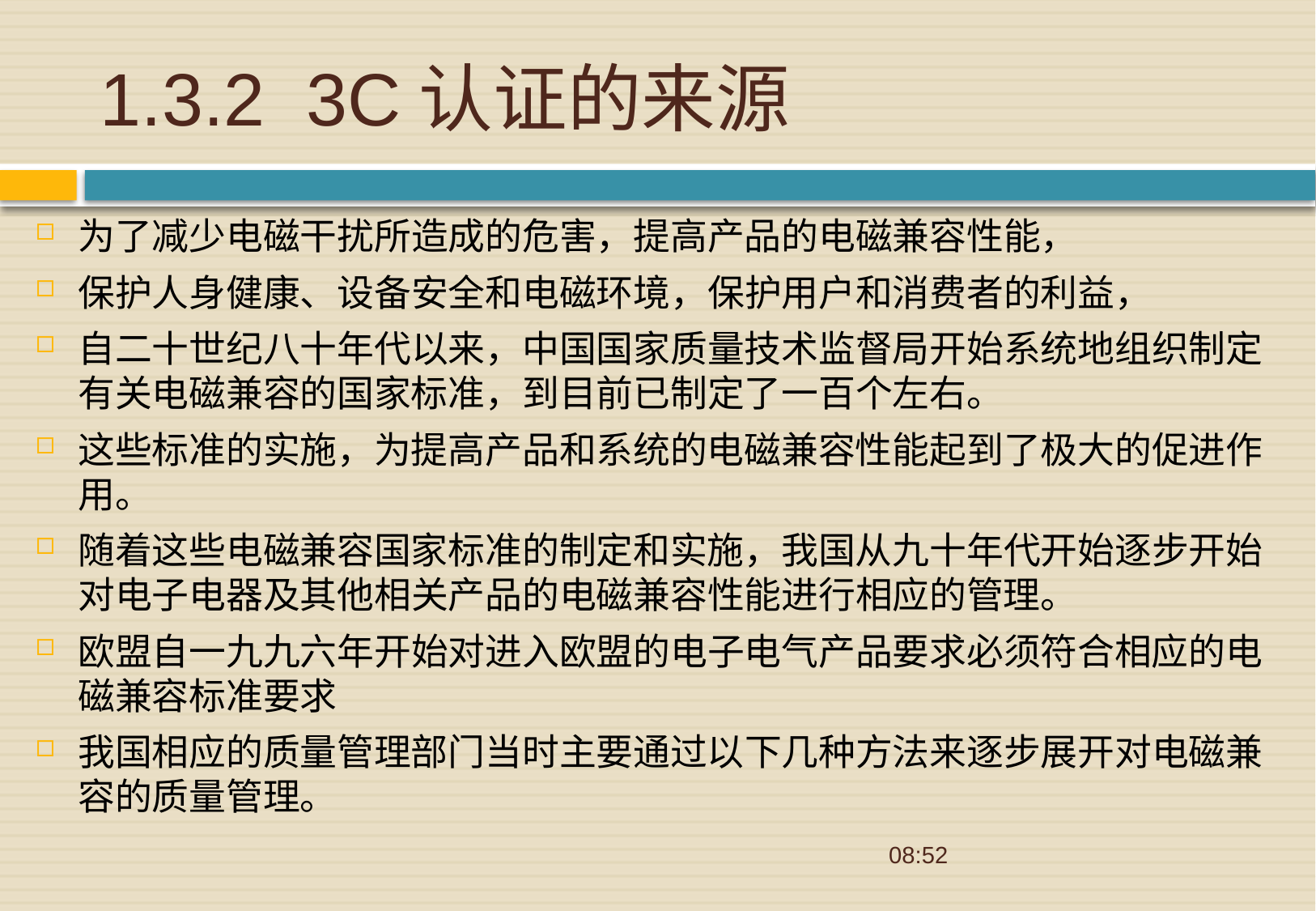

# 1.3.2  3C认证的来源
为了减少电磁干扰所造成的危害，提高产品的电磁兼容性能，
保护人身健康、设备安全和电磁环境，保护用户和消费者的利益，
自二十世纪八十年代以来，中国国家质量技术监督局开始系统地组织制定有关电磁兼容的国家标准，到目前已制定了一百个左右。
这些标准的实施，为提高产品和系统的电磁兼容性能起到了极大的促进作用。
随着这些电磁兼容国家标准的制定和实施，我国从九十年代开始逐步开始对电子电器及其他相关产品的电磁兼容性能进行相应的管理。
欧盟自一九九六年开始对进入欧盟的电子电气产品要求必须符合相应的电磁兼容标准要求
我国相应的质量管理部门当时主要通过以下几种方法来逐步展开对电磁兼容的质量管理。
08:52